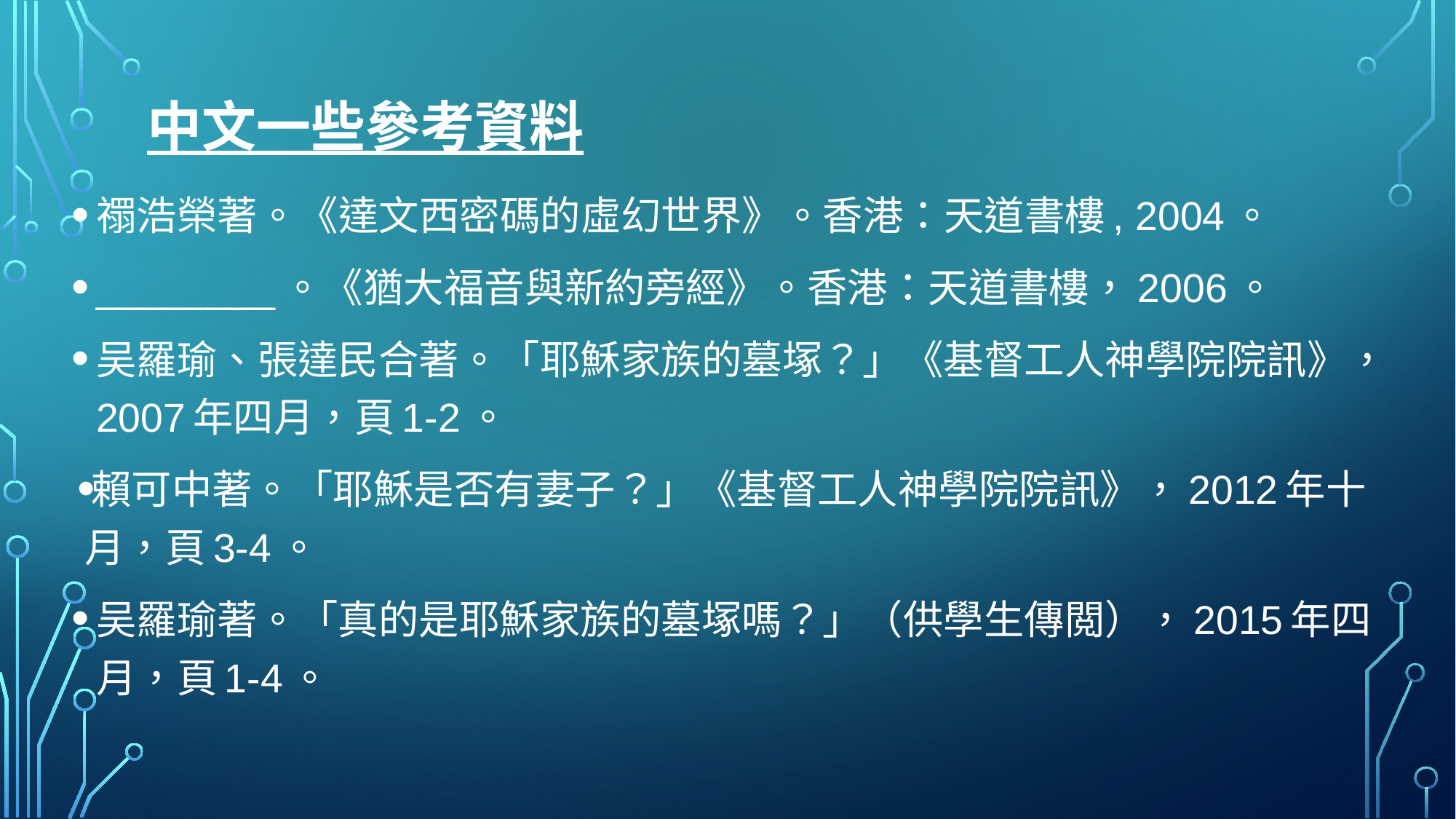

# 中文一些參考資料
禤浩榮著。《達文西密碼的虛幻世界》。香港：天道書樓, 2004。
________。《猶大福音與新約旁經》。香港：天道書樓，2006。
吴羅瑜、張達民合著。「耶穌家族的墓塚？」《基督工人神學院院訊》，2007年四月，頁1-2。
賴可中著。「耶穌是否有妻子？」《基督工人神學院院訊》，2012年十月，頁3-4。
吴羅瑜著。「真的是耶穌家族的墓塚嗎？」（供學生傳閲），2015年四月，頁1-4。